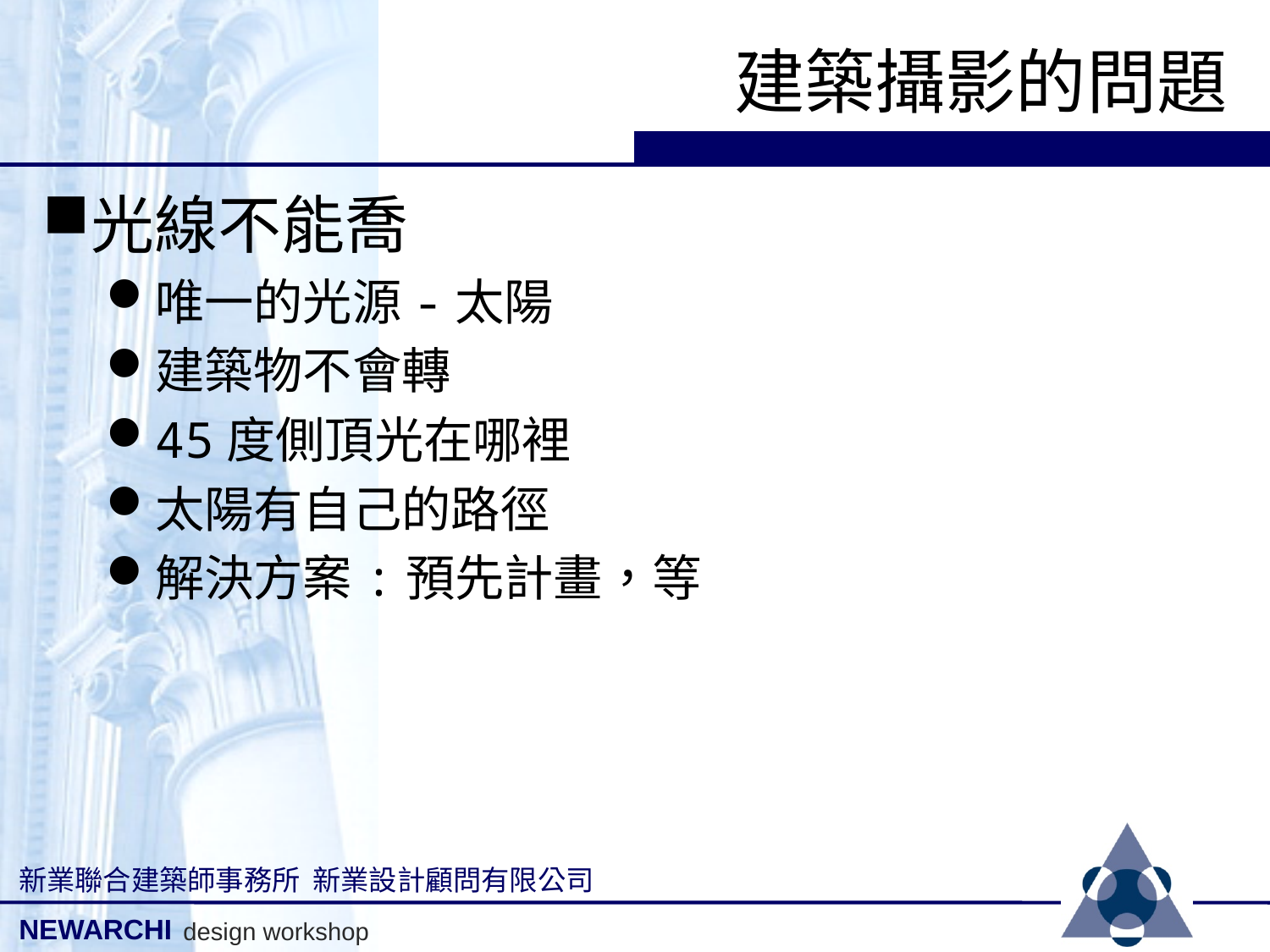

# 建築攝影的問題
光線不能喬
唯一的光源-太陽
建築物不會轉
45度側頂光在哪裡
太陽有自己的路徑
解決方案:預先計畫，等